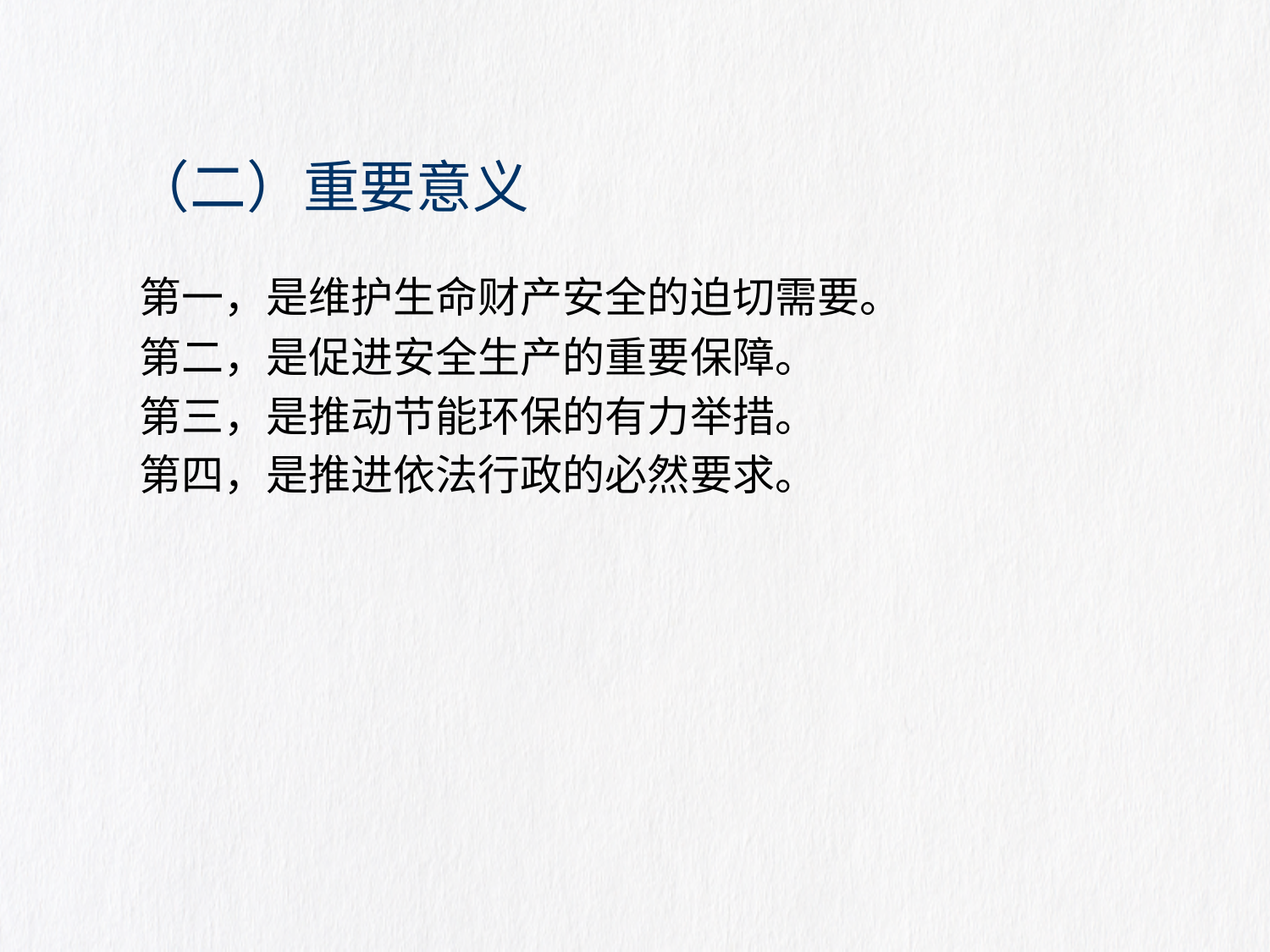

# （二）重要意义
第一，是维护生命财产安全的迫切需要。
第二，是促进安全生产的重要保障。
第三，是推动节能环保的有力举措。
第四，是推进依法行政的必然要求。
6